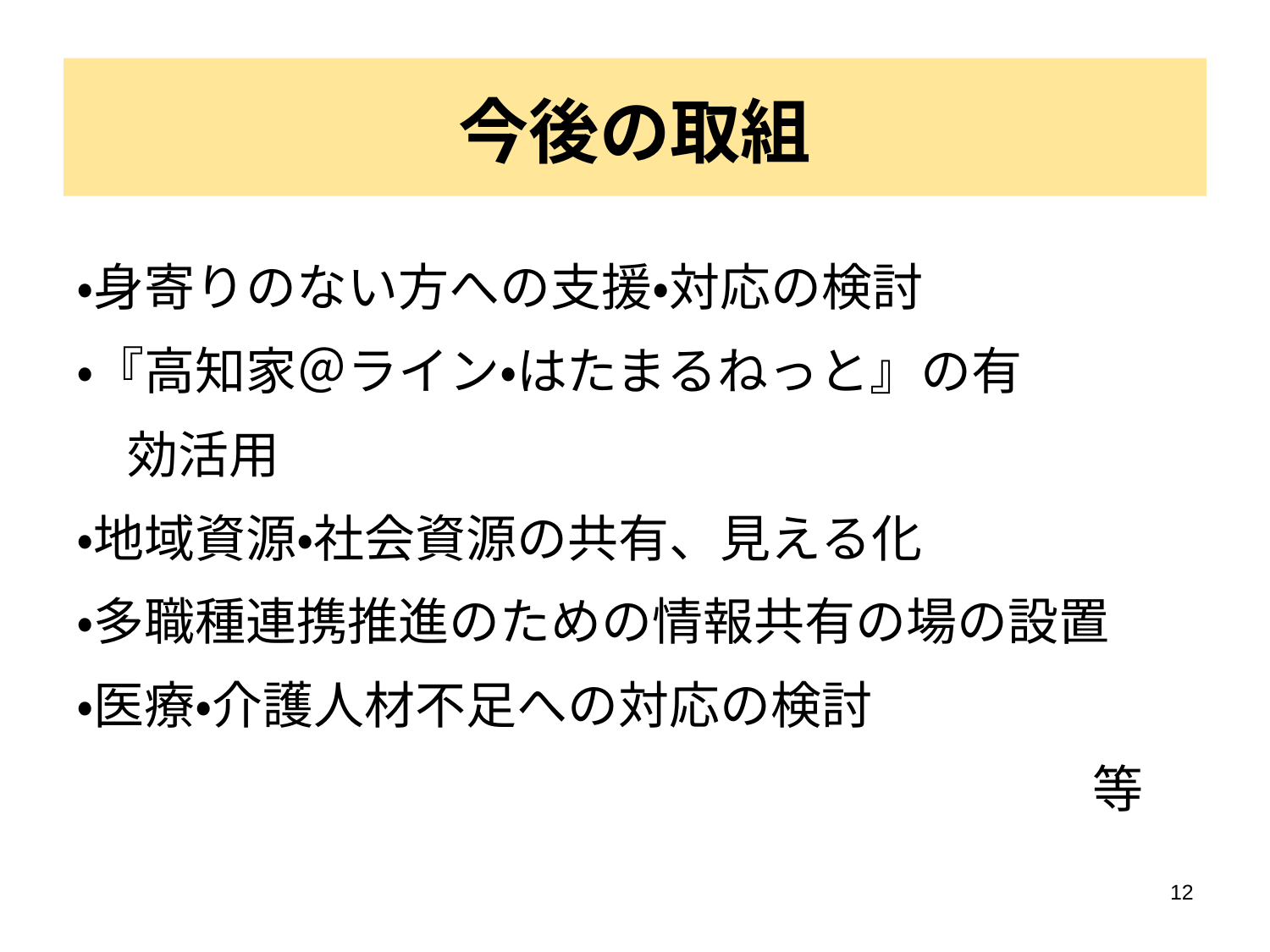

# 今後の取組
・身寄りのない方への支援・対応の検討
・『高知家＠ライン・はたまるねっと』の有
　効活用
・地域資源・社会資源の共有、見える化
・多職種連携推進のための情報共有の場の設置
・医療・介護人材不足への対応の検討
　　　　　　　　　　　　　　　　　　　　等

12